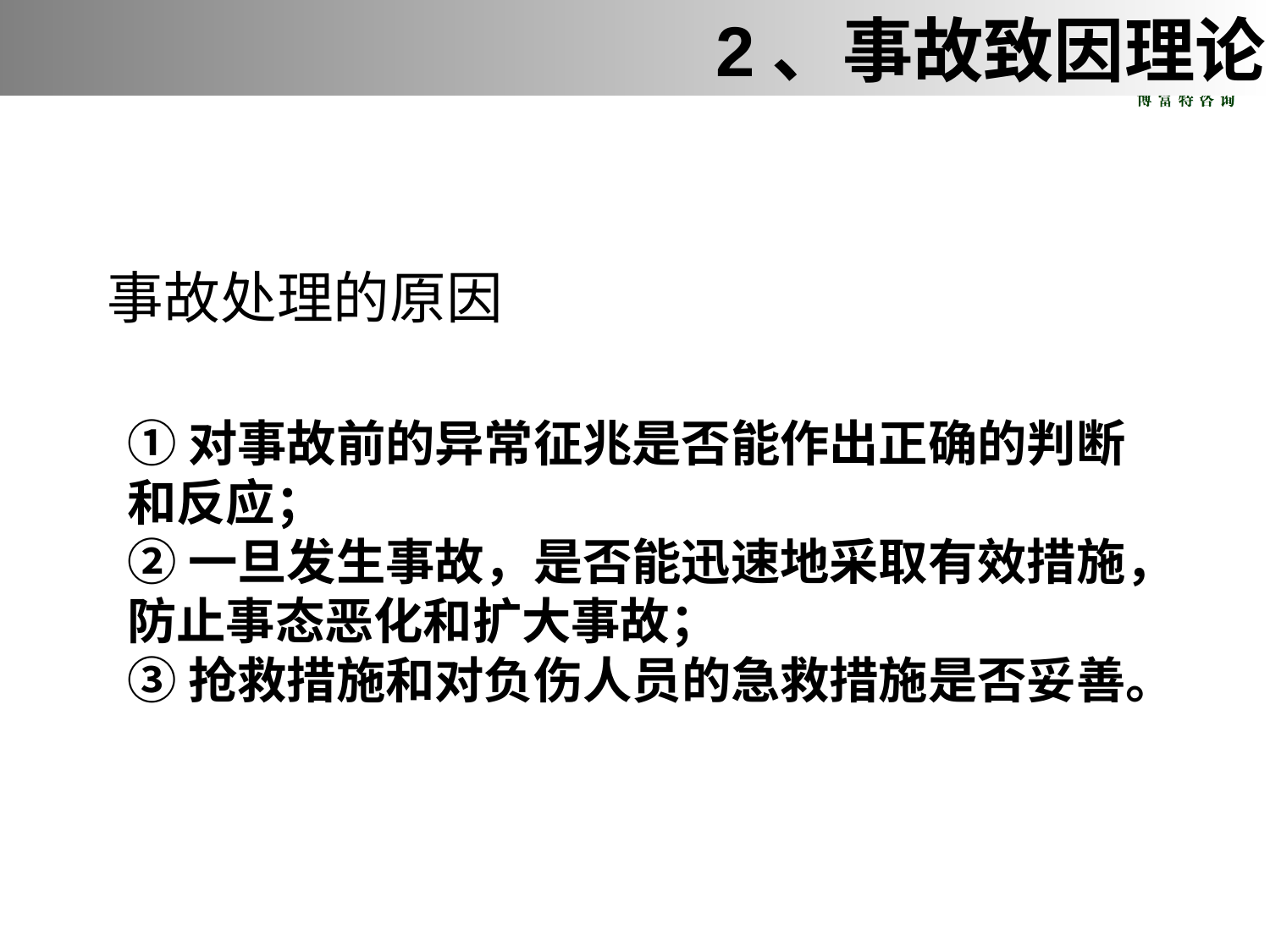

2、事故致因理论
事故处理的原因
①对事故前的异常征兆是否能作出正确的判断和反应；
②一旦发生事故，是否能迅速地采取有效措施，防止事态恶化和扩大事故；
③抢救措施和对负伤人员的急救措施是否妥善。